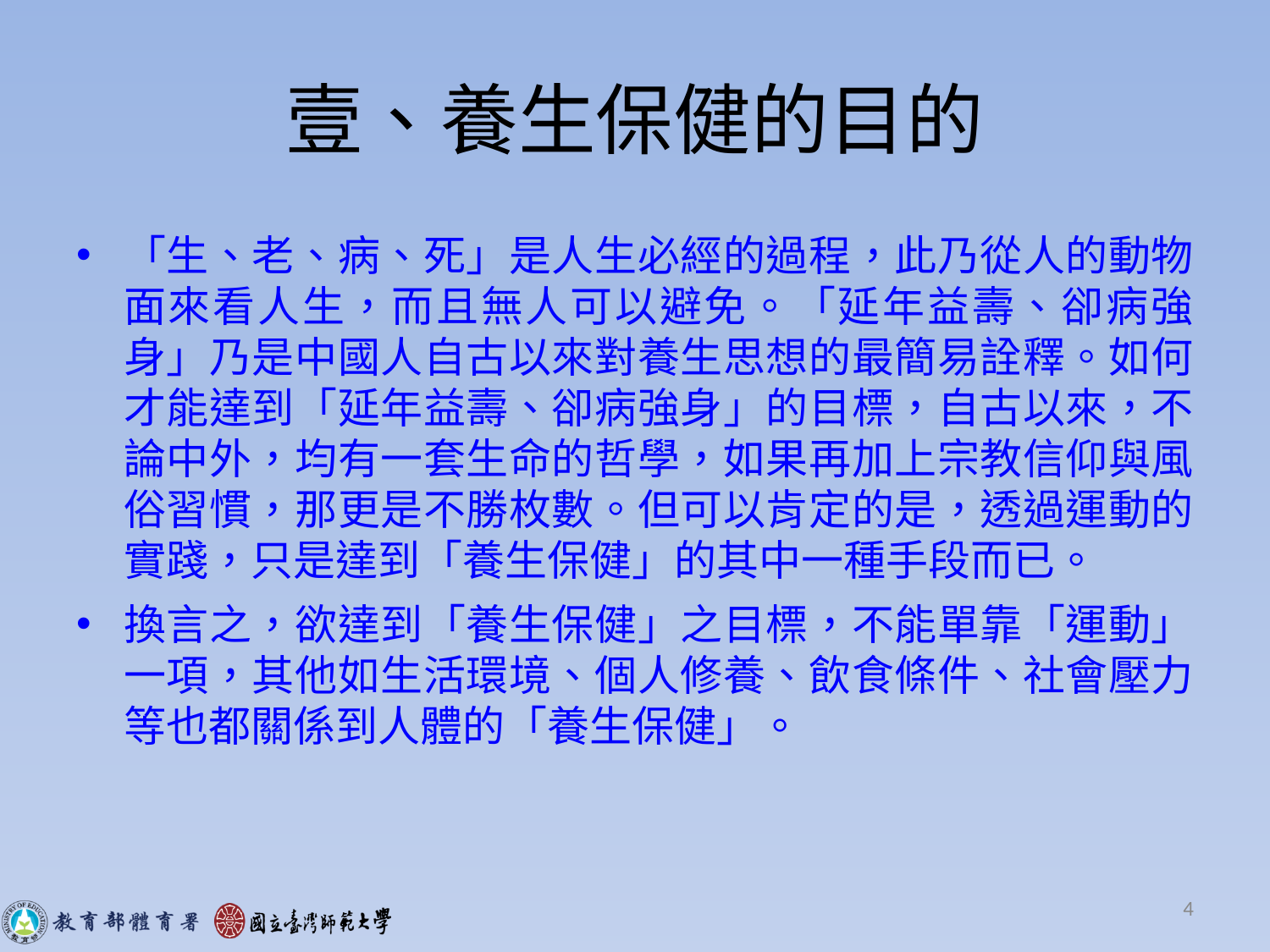

# 壹、養生保健的目的
「生、老、病、死」是人生必經的過程，此乃從人的動物面來看人生，而且無人可以避免。「延年益壽、卻病強身」乃是中國人自古以來對養生思想的最簡易詮釋。如何才能達到「延年益壽、卻病強身」的目標，自古以來，不論中外，均有一套生命的哲學，如果再加上宗教信仰與風俗習慣，那更是不勝枚數。但可以肯定的是，透過運動的實踐，只是達到「養生保健」的其中一種手段而已。
換言之，欲達到「養生保健」之目標，不能單靠「運動」一項，其他如生活環境、個人修養、飲食條件、社會壓力等也都關係到人體的「養生保健」。
4